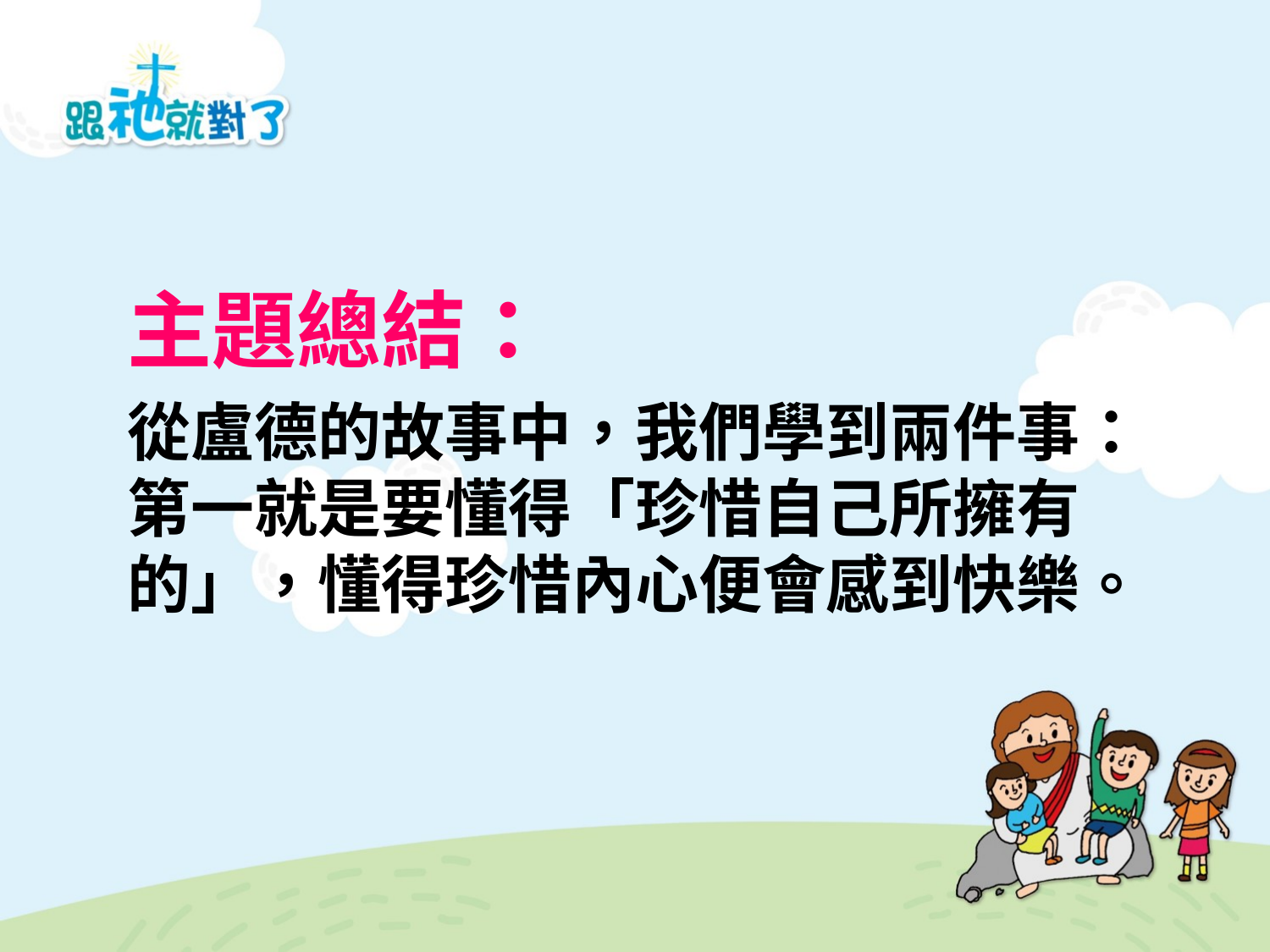

主題總結：
從盧德的故事中，我們學到兩件事：
第一就是要懂得「珍惜自己所擁有的」，懂得珍惜內心便會感到快樂。